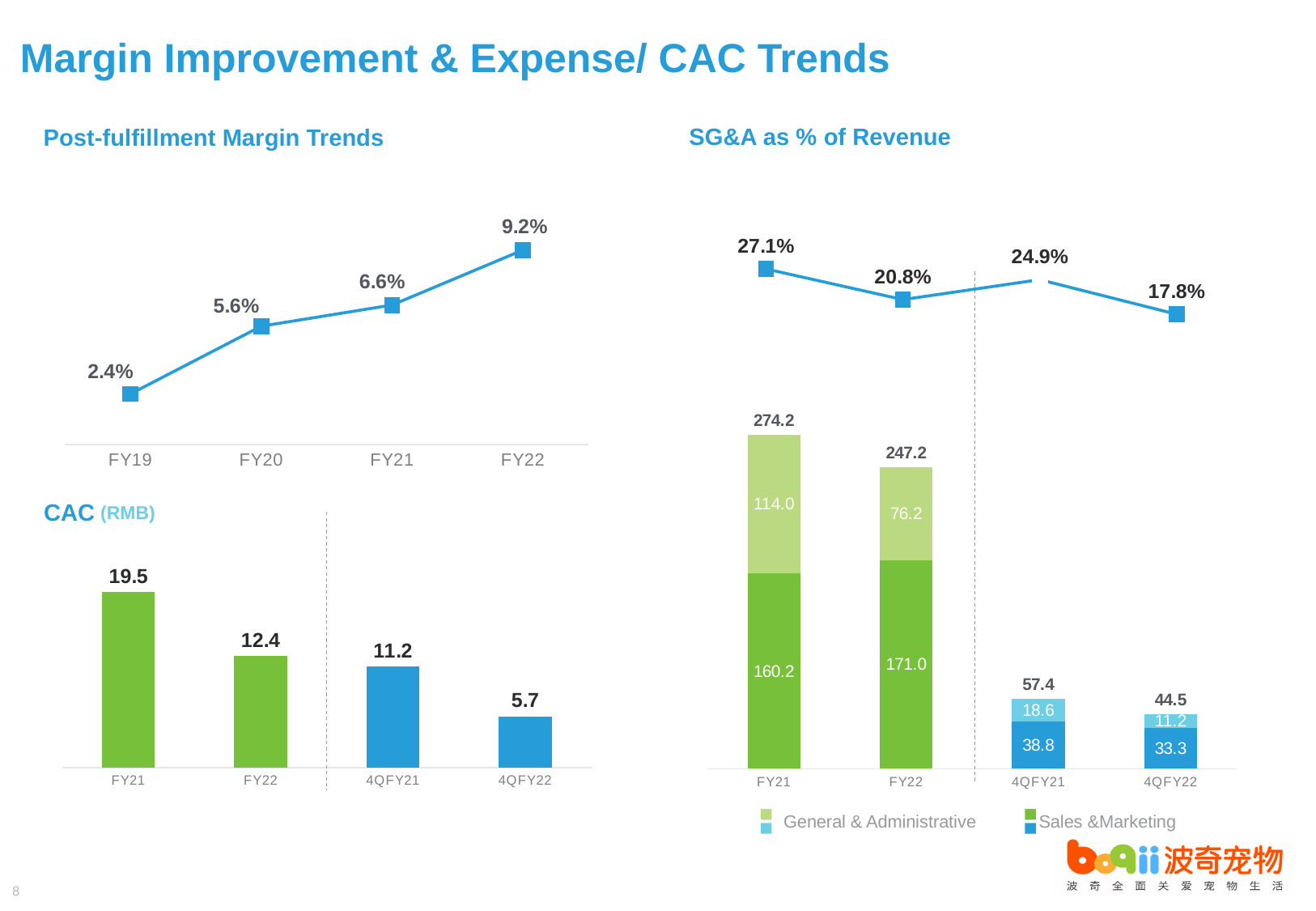

# Margin Improvement & Expense/ CAC Trends

### Chart

| Category | Margin |
|---|---|
| FY19 | 0.024 |
| FY20 | 0.056 |
| FY21 | 0.066 |
| FY22 | 0.092 |
SG&A as % of Revenue
Post-fulfillment Margin Trends

[unsupported chart]

### Chart

| Category | Sales & Marketing  | General & Administrative  | 列1 |
|---|---|---|---|
| FY21 | 160.2 | 114.0 | 274.2 |
| FY22 | 171.0 | 76.2 | 247.2 |
| 4QFY21 | 38.8 | 18.6 | 57.4 |
| 4QFY22 | 33.3 | 11.2 | 44.5 |

### Chart

| Category | 列1 |
|---|---|
| FY21 | 19.5 |
| FY22 | 12.4 |
| 4QFY21 | 11.2 |
| 4QFY22 | 5.7 |
CAC
(RMB)
General & Administrative
Sales &Marketing

8